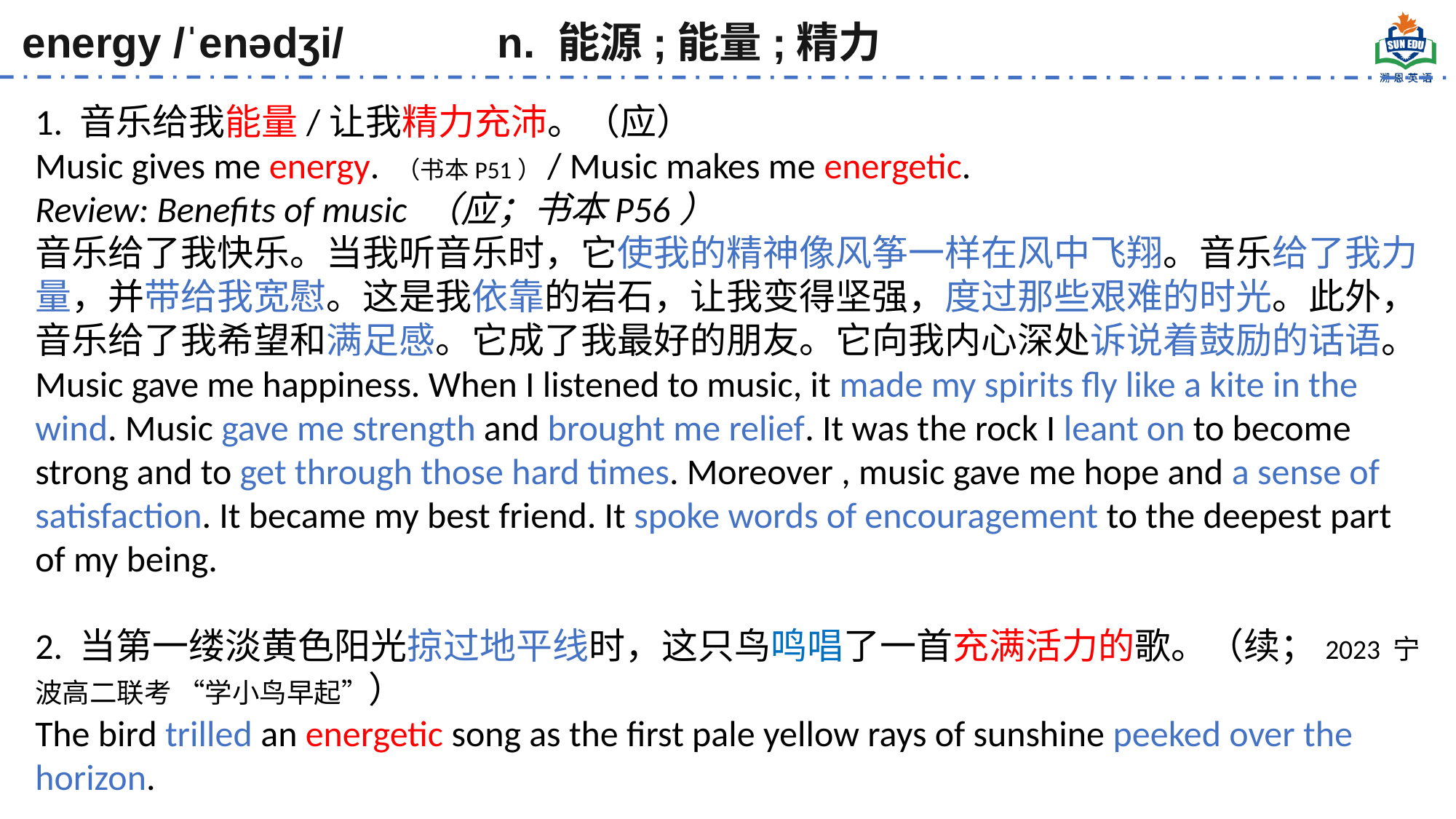

energy /ˈenədʒi/             n. 能源;能量;精力
1. 音乐给我能量/让我精力充沛。（应）
Music gives me energy. （书本P51）/ Music makes me energetic.
Review: Benefits of music （应；书本P56）
音乐给了我快乐。当我听音乐时，它使我的精神像风筝一样在风中飞翔。音乐给了我力量，并带给我宽慰。这是我依靠的岩石，让我变得坚强，度过那些艰难的时光。此外，音乐给了我希望和满足感。它成了我最好的朋友。它向我内心深处诉说着鼓励的话语。
Music gave me happiness. When I listened to music, it made my spirits fly like a kite in the wind. Music gave me strength and brought me relief. It was the rock I leant on to become strong and to get through those hard times. Moreover , music gave me hope and a sense of satisfaction. It became my best friend. It spoke words of encouragement to the deepest part of my being.

2. 当第一缕淡黄色阳光掠过地平线时，这只鸟鸣唱了一首充满活力的歌。（续；2023 宁波高二联考 “学小鸟早起”）
The bird trilled an energetic song as the first pale yellow rays of sunshine peeked over the horizon.